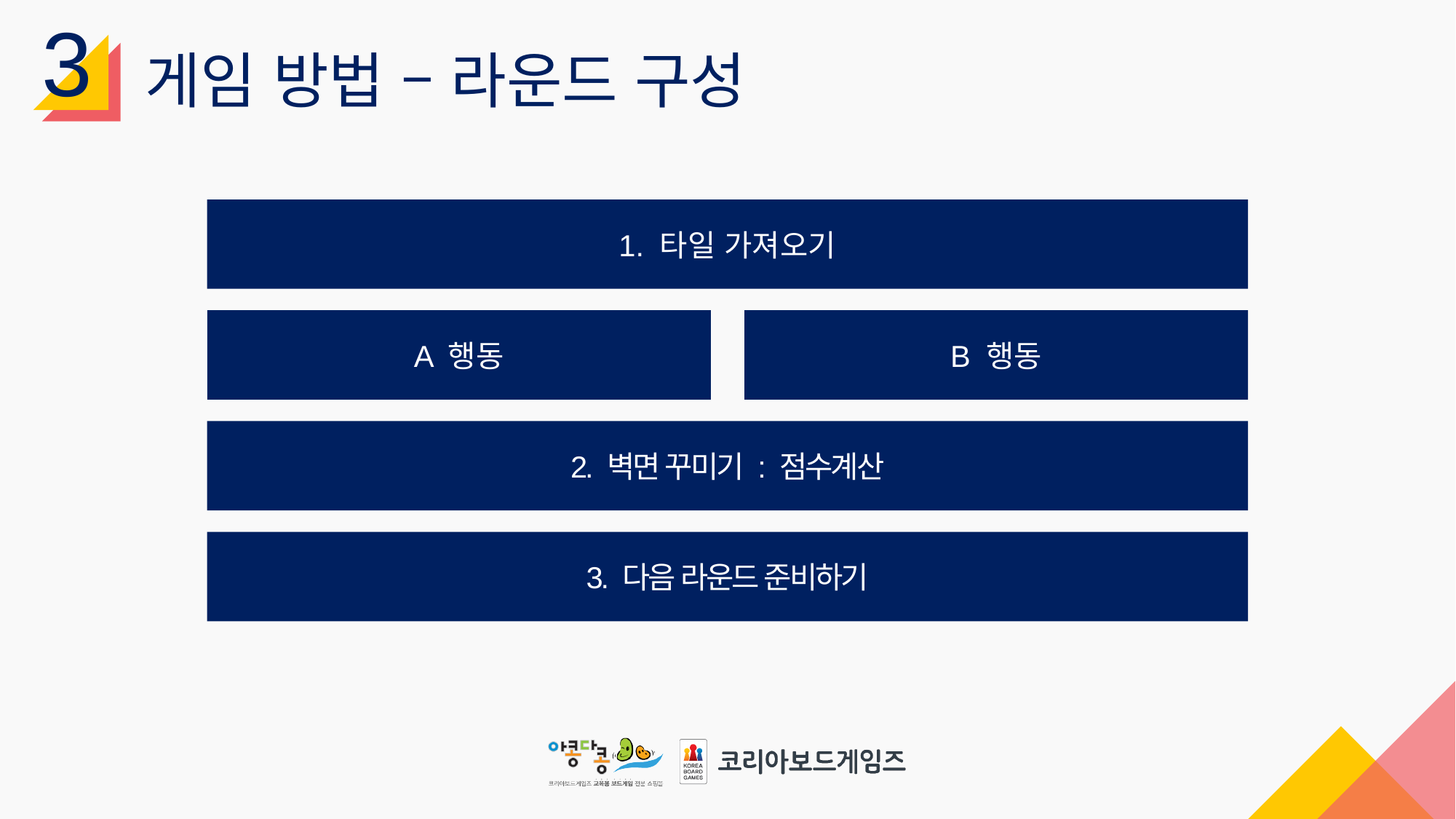

3
게임 방법 – 라운드 구성
1. 타일 가져오기
A 행동
B 행동
2. 벽면 꾸미기 : 점수계산
3. 다음 라운드 준비하기